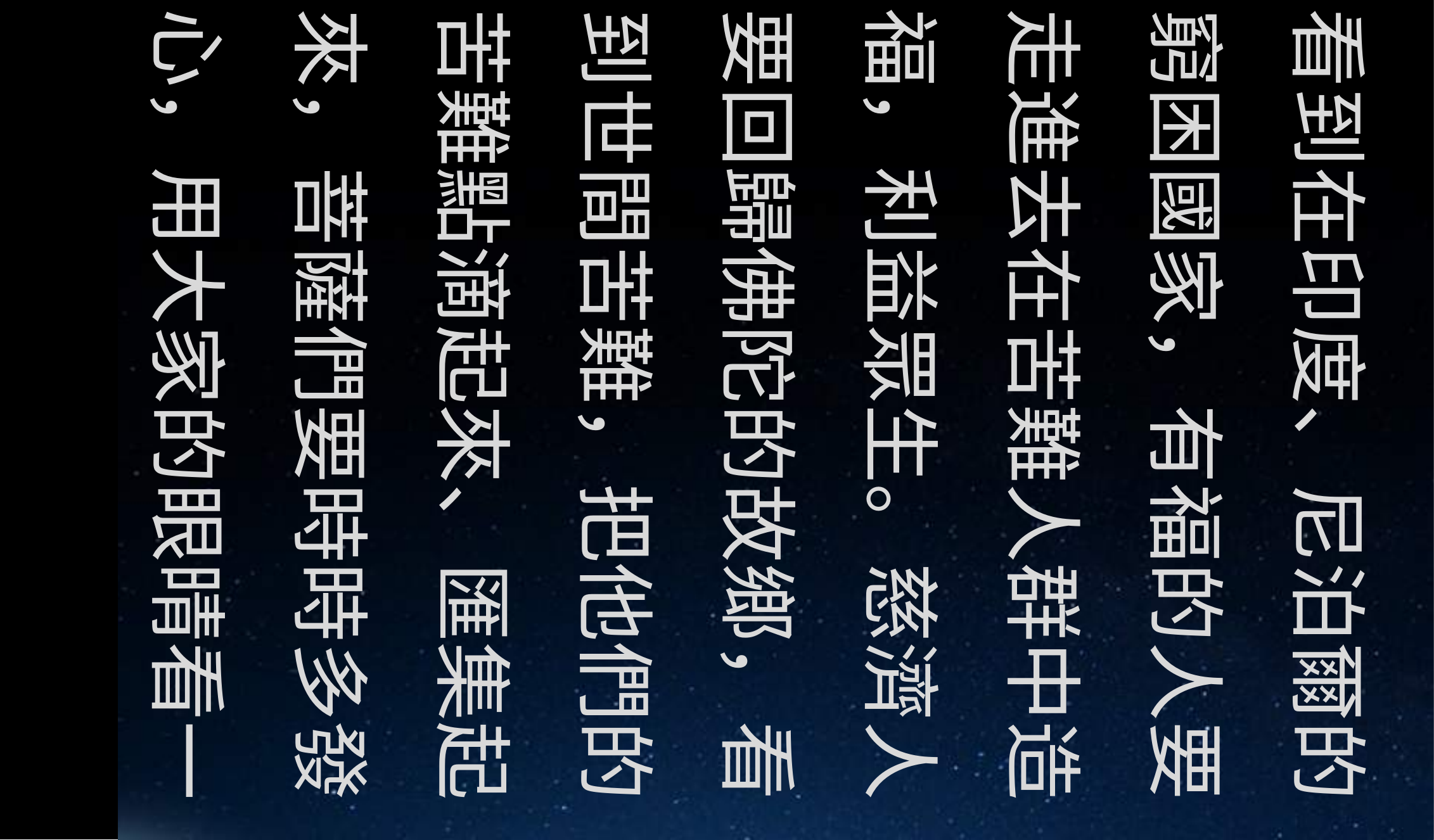

看到在印度、尼泊爾的窮困國家，有福的人要走進去在苦難人群中造福，利益眾生。慈濟人要回歸佛陀的故鄉，看到世間苦難，把他們的苦難點滴起來、匯集起來，菩薩們要時時多發心，用大家的眼晴看一